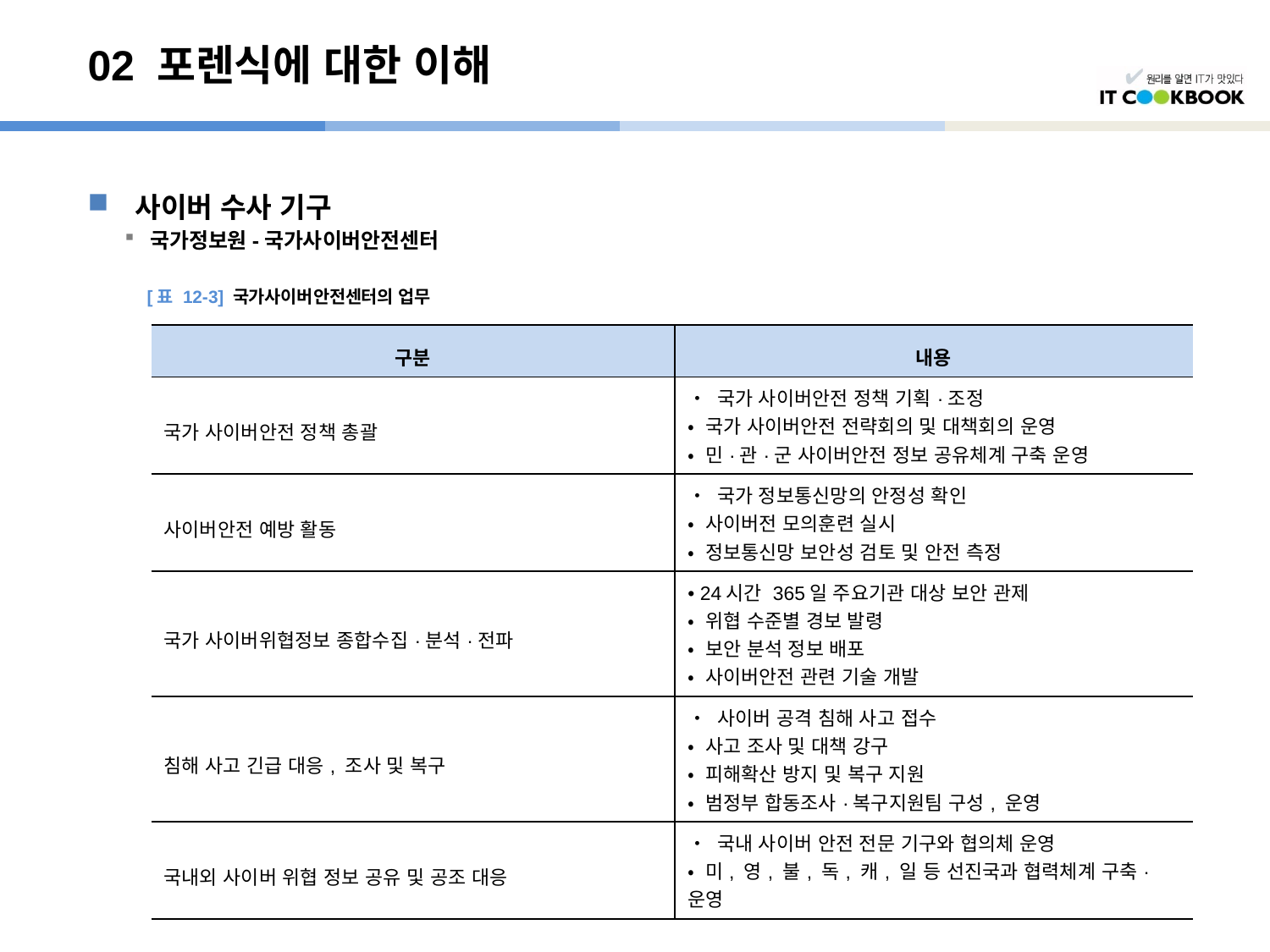

# 02 포렌식에 대한 이해
사이버 수사 기구
국가정보원-국가사이버안전센터
[표 12-3] 국가사이버안전센터의 업무
| 구분 | 내용 |
| --- | --- |
| 국가 사이버안전 정책 총괄 | • 국가 사이버안전 정책 기획·조정 • 국가 사이버안전 전략회의 및 대책회의 운영 • 민·관·군 사이버안전 정보 공유체계 구축 운영 |
| 사이버안전 예방 활동 | • 국가 정보통신망의 안정성 확인 • 사이버전 모의훈련 실시 • 정보통신망 보안성 검토 및 안전 측정 |
| 국가 사이버위협정보 종합수집·분석·전파 | • 24시간 365일 주요기관 대상 보안 관제 • 위협 수준별 경보 발령 • 보안 분석 정보 배포 • 사이버안전 관련 기술 개발 |
| 침해 사고 긴급 대응, 조사 및 복구 | • 사이버 공격 침해 사고 접수 • 사고 조사 및 대책 강구 • 피해확산 방지 및 복구 지원 • 범정부 합동조사·복구지원팀 구성, 운영 |
| 국내외 사이버 위협 정보 공유 및 공조 대응 | • 국내 사이버 안전 전문 기구와 협의체 운영 • 미, 영, 불, 독, 캐, 일 등 선진국과 협력체계 구축·운영 |